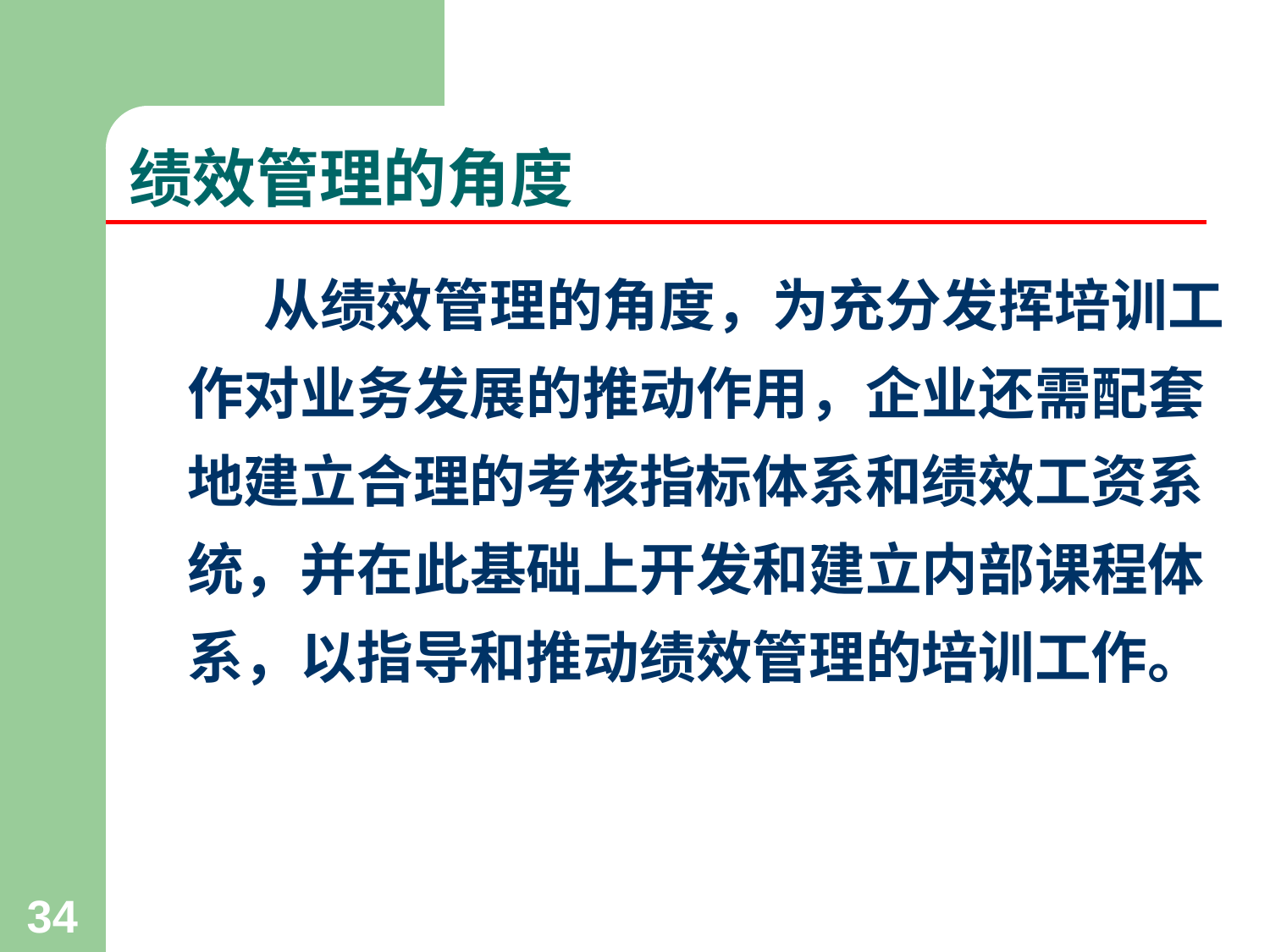

绩效管理的角度
          从绩效管理的角度，为充分发挥培训工作对业务发展的推动作用，企业还需配套地建立合理的考核指标体系和绩效工资系统，并在此基础上开发和建立内部课程体系，以指导和推动绩效管理的培训工作。
# 34